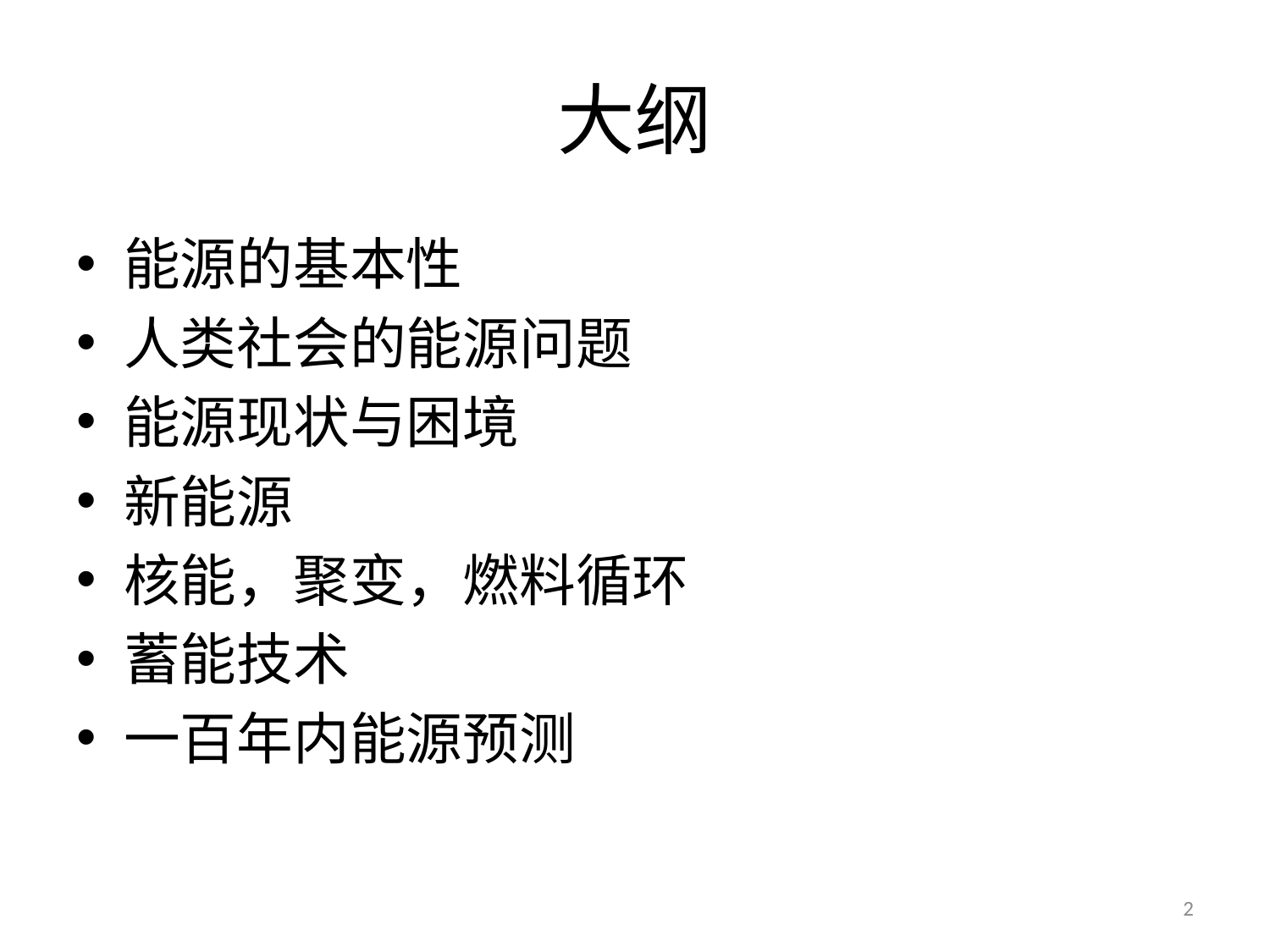

# 大纲
能源的基本性
人类社会的能源问题
能源现状与困境
新能源
核能，聚变，燃料循环
蓄能技术
一百年内能源预测

2